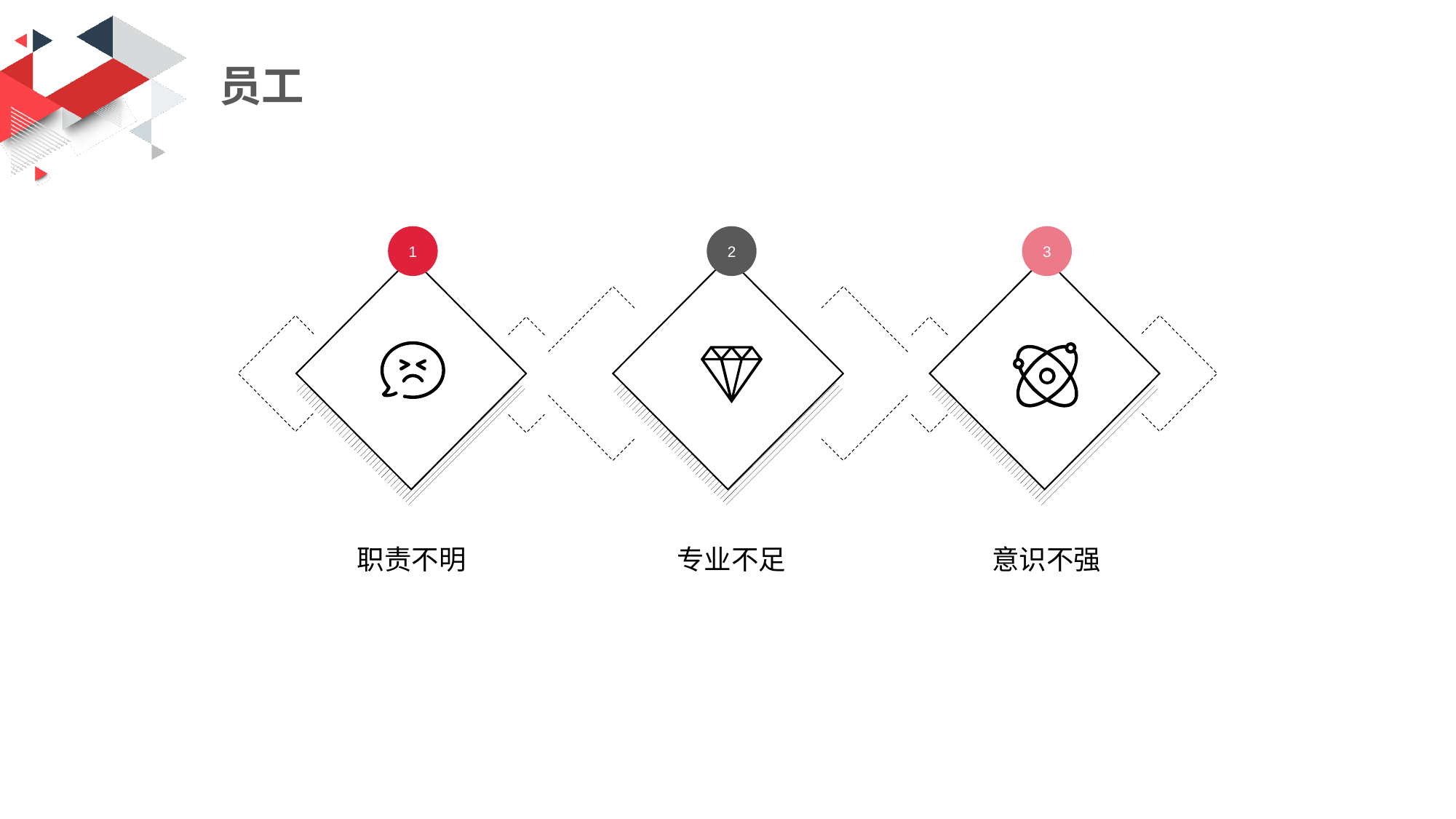

员工
1
2
3

职责不明
专业不足
意识不强